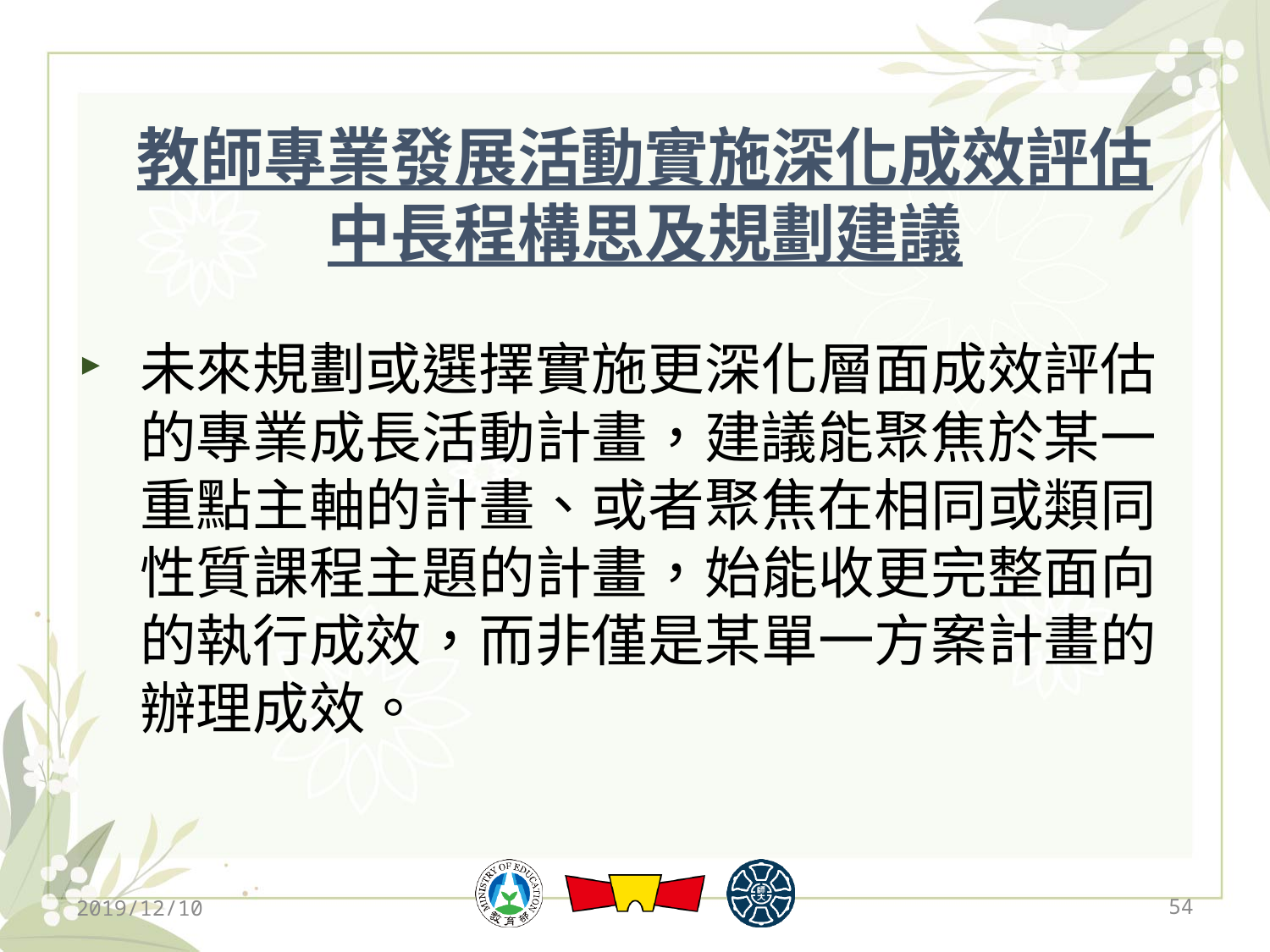

# 教師專業發展活動實施深化成效評估 中長程構思及規劃建議
未來規劃或選擇實施更深化層面成效評估的專業成長活動計畫，建議能聚焦於某一重點主軸的計畫、或者聚焦在相同或類同性質課程主題的計畫，始能收更完整面向的執行成效，而非僅是某單一方案計畫的辦理成效。
2019/12/10
54